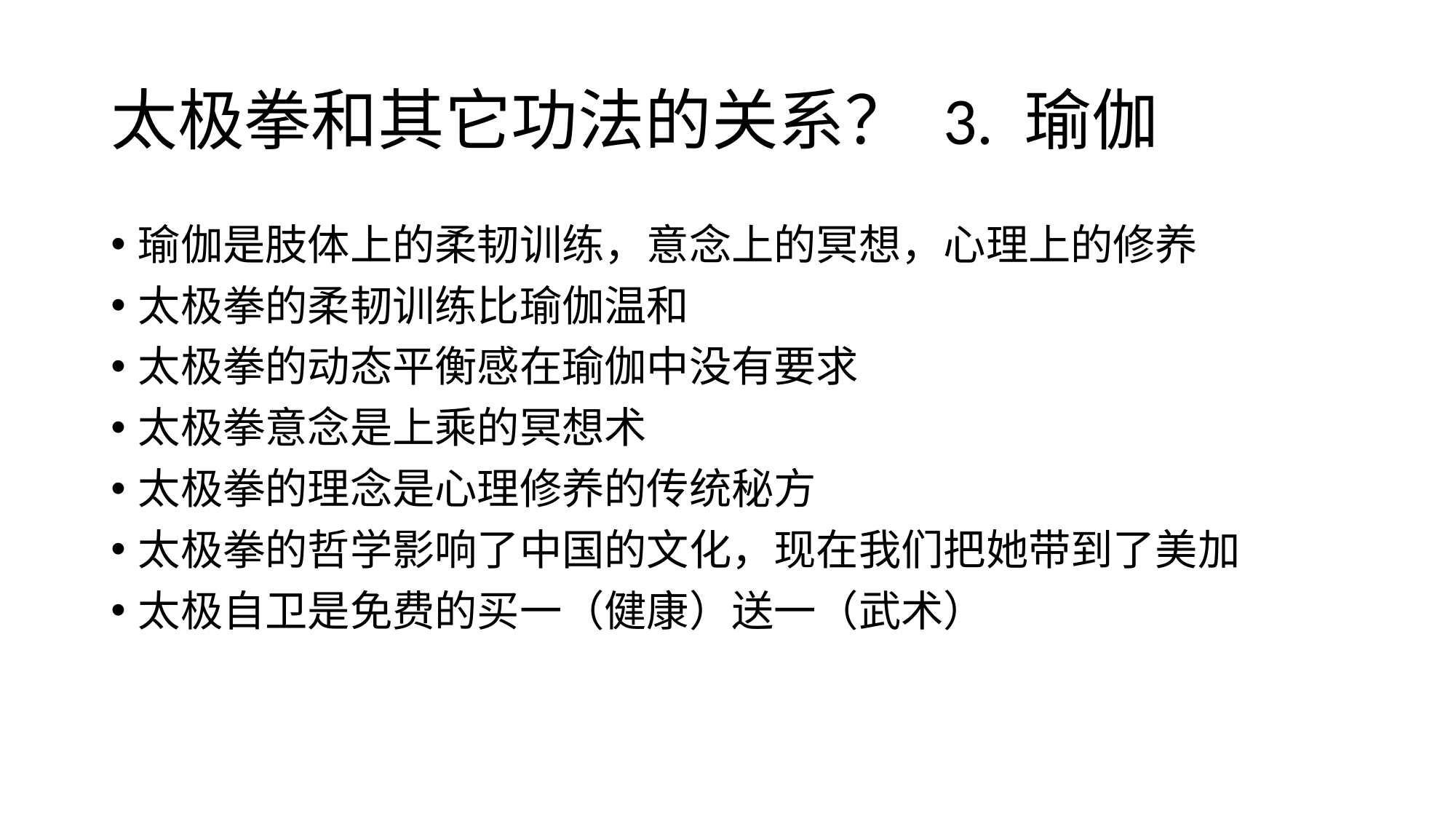

# 太极拳和其它功法的关系？ 3. 瑜伽
瑜伽是肢体上的柔韧训练，意念上的冥想，心理上的修养
太极拳的柔韧训练比瑜伽温和
太极拳的动态平衡感在瑜伽中没有要求
太极拳意念是上乘的冥想术
太极拳的理念是心理修养的传统秘方
太极拳的哲学影响了中国的文化，现在我们把她带到了美加
太极自卫是免费的买一（健康）送一（武术）